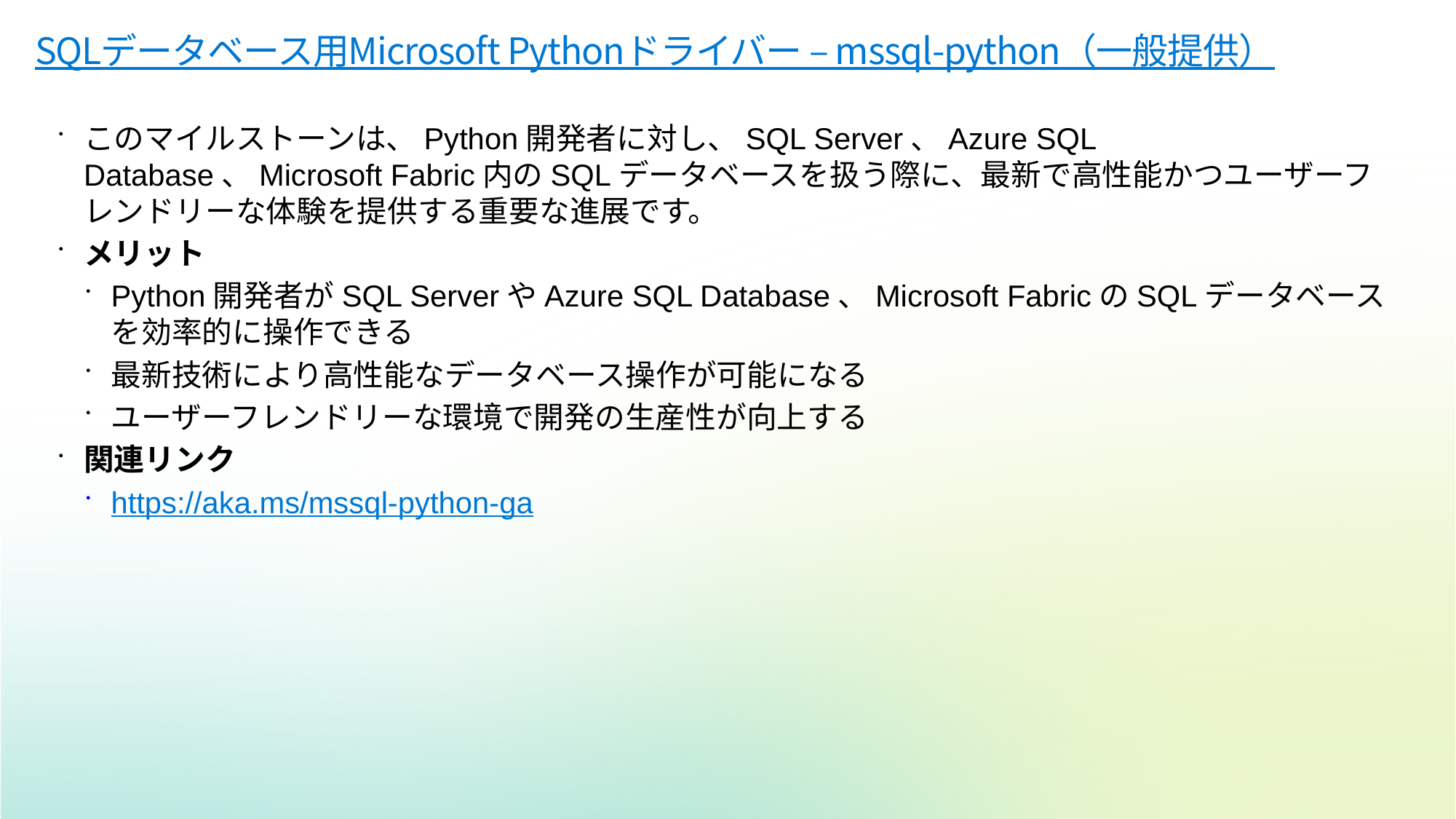

# SQLデータベース用Microsoft Pythonドライバー – mssql-python（一般提供）
このマイルストーンは、Python開発者に対し、SQL Server、Azure SQL Database、Microsoft Fabric内のSQLデータベースを扱う際に、最新で高性能かつユーザーフレンドリーな体験を提供する重要な進展です。
メリット
Python開発者がSQL ServerやAzure SQL Database、Microsoft FabricのSQLデータベースを効率的に操作できる
最新技術により高性能なデータベース操作が可能になる
ユーザーフレンドリーな環境で開発の生産性が向上する
関連リンク
https://aka.ms/mssql-python-ga